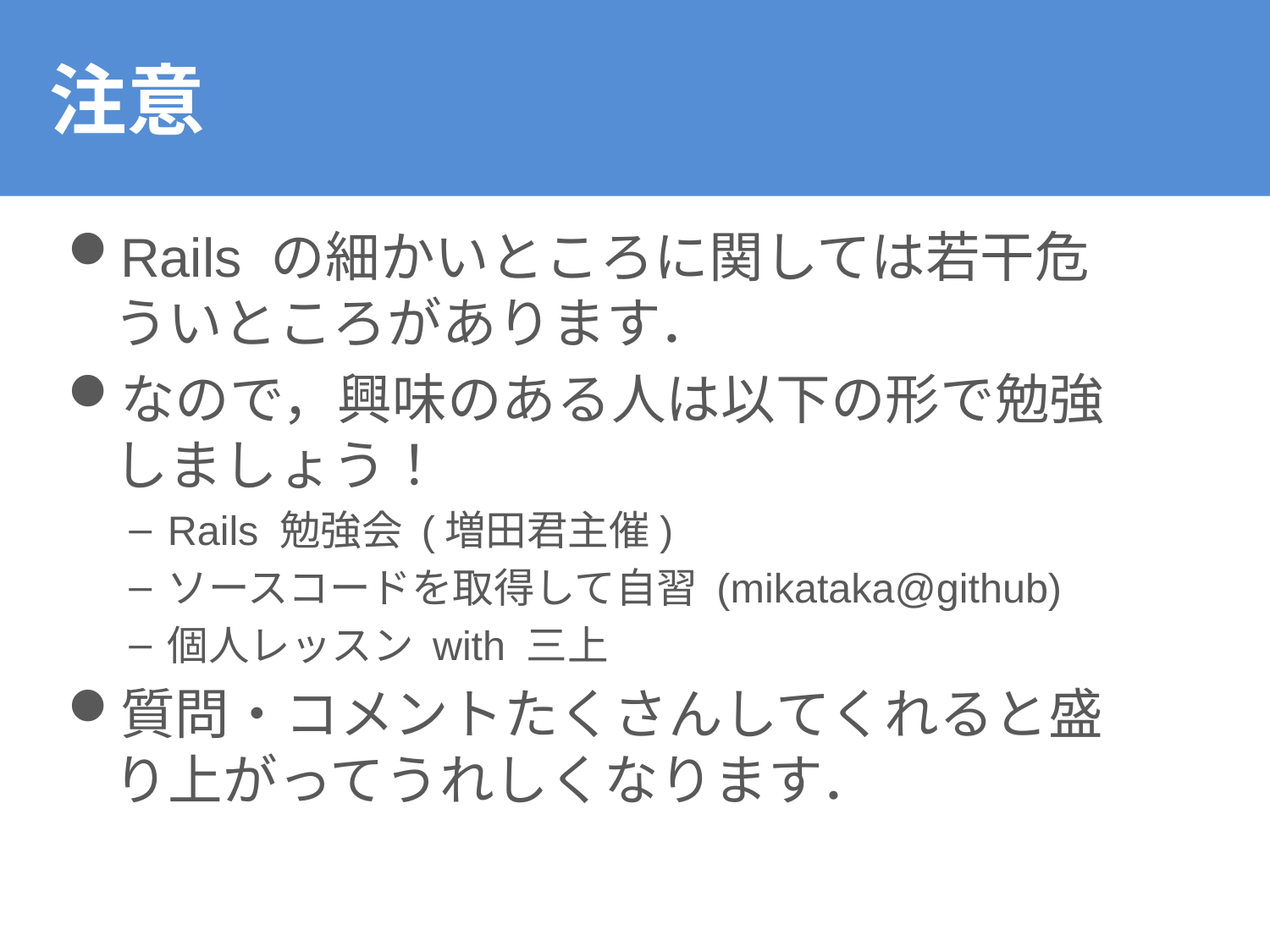

# 注意
Rails の細かいところに関しては若干危ういところがあります．
なので，興味のある人は以下の形で勉強しましょう！
Rails 勉強会 (増田君主催)
ソースコードを取得して自習 (mikataka@github)
個人レッスン with 三上
質問・コメントたくさんしてくれると盛り上がってうれしくなります．